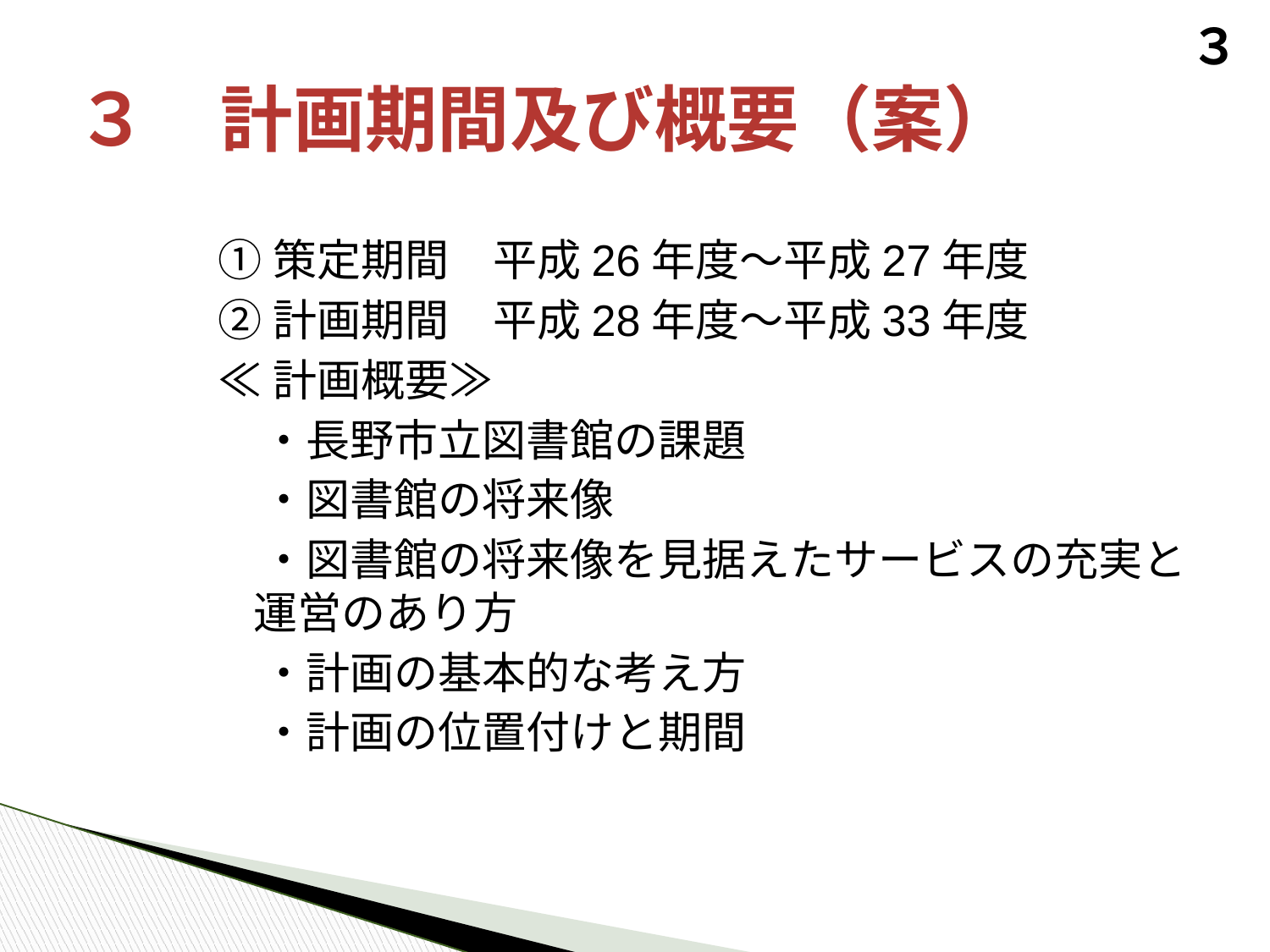

３
# ３　計画期間及び概要（案）
①策定期間　平成26年度～平成27年度
②計画期間　平成28年度～平成33年度
≪計画概要≫
　・長野市立図書館の課題
　・図書館の将来像
　・図書館の将来像を見据えたサービスの充実と運営のあり方
　・計画の基本的な考え方
　・計画の位置付けと期間